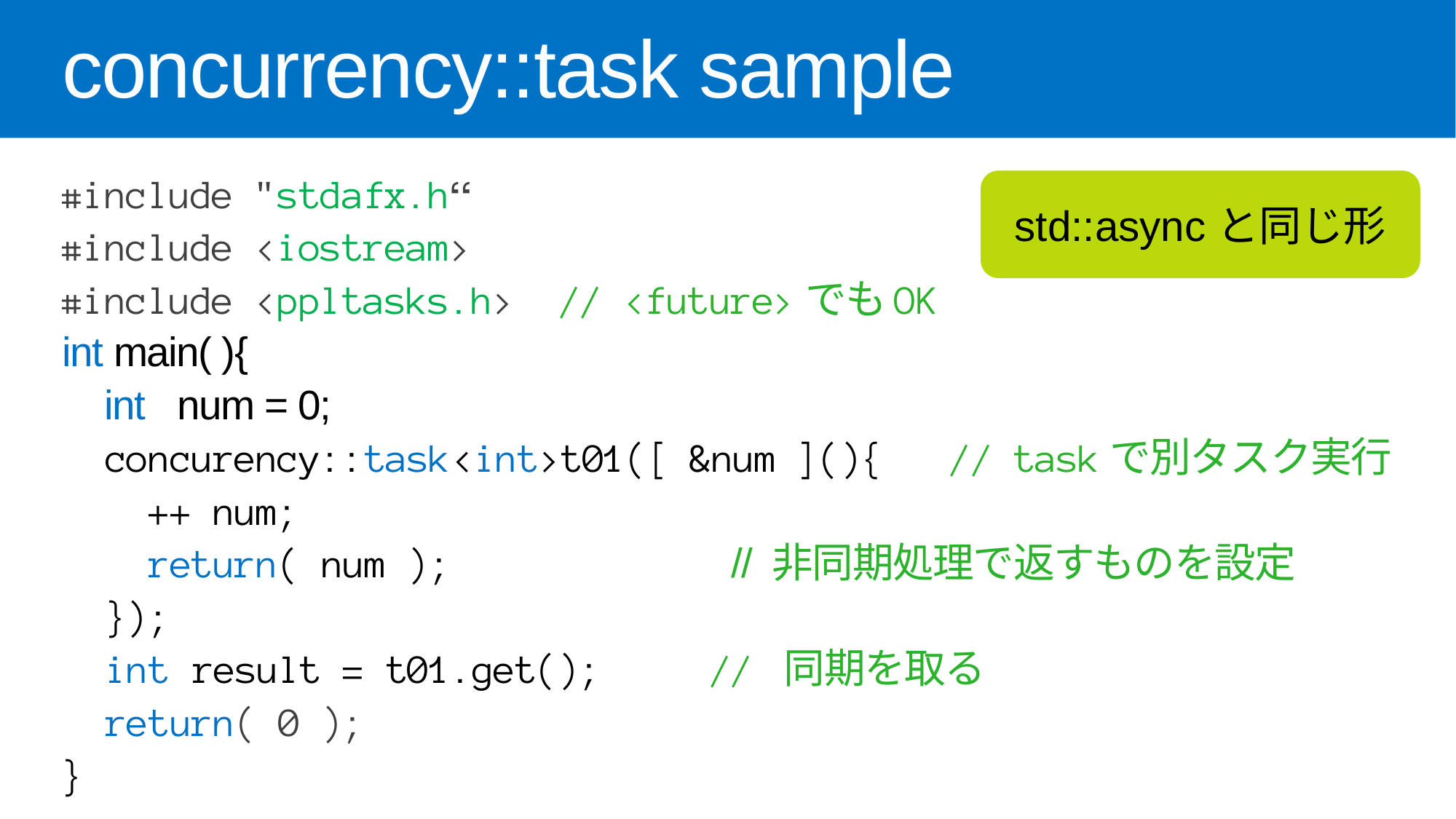

# concurrency::task sample
std::asyncと同じ形
#include "stdafx.h“
#include <iostream>
#include <ppltasks.h>  // <future>でもOK
int main( ){
    int   num = 0;
  concurency::task<int>t01([ &num ](){   // taskで別タスク実行
    ++ num;
    return( num );             // 非同期処理で返すものを設定
  });
  int result = t01.get();     // 同期を取る
  return( 0 );
}